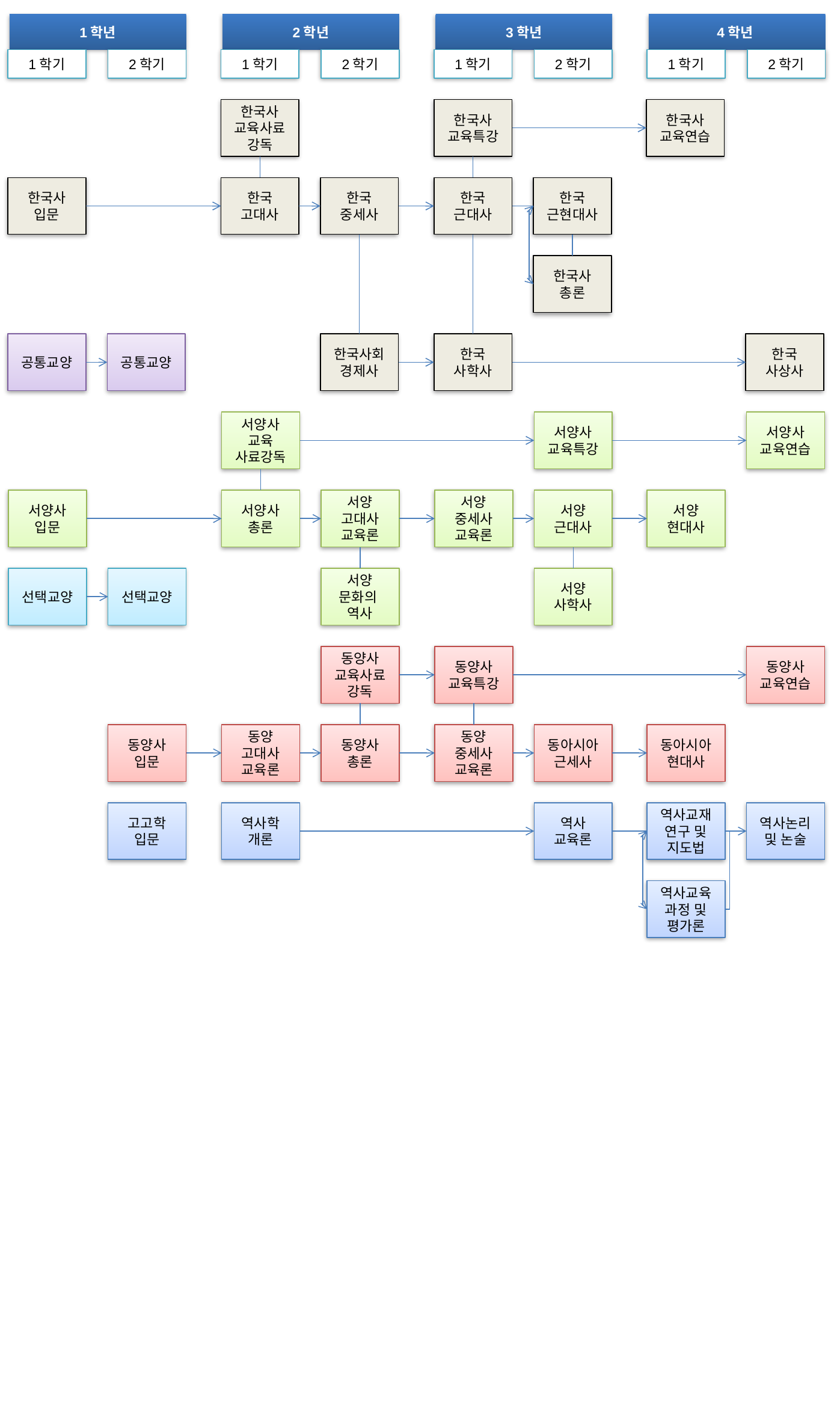

1학년
2학년
3학년
4학년
1학기
2학기
1학기
2학기
1학기
2학기
1학기
2학기
한국사
교육사료
강독
한국사
교육특강
한국사
교육연습
한국사
입문
한국
고대사
한국
중세사
한국
근대사
한국
근현대사
한국사
총론
공통교양
공통교양
한국사회경제사
한국
사학사
한국
사상사
서양사
교육
사료강독
서양사
교육특강
서양사
교육연습
서양사
입문
서양사
총론
서양
고대사
교육론
서양
중세사
교육론
서양
근대사
서양
현대사
선택교양
선택교양
서양
문화의
역사
서양
사학사
동양사
교육사료강독
동양사
교육특강
동양사
교육연습
동양사
입문
동양
고대사
교육론
동양사
총론
동양
중세사
교육론
동아시아
근세사
동아시아현대사
고고학
입문
역사학
개론
역사
교육론
역사교재연구 및 지도법
역사논리 및 논술
역사교육과정 및 평가론